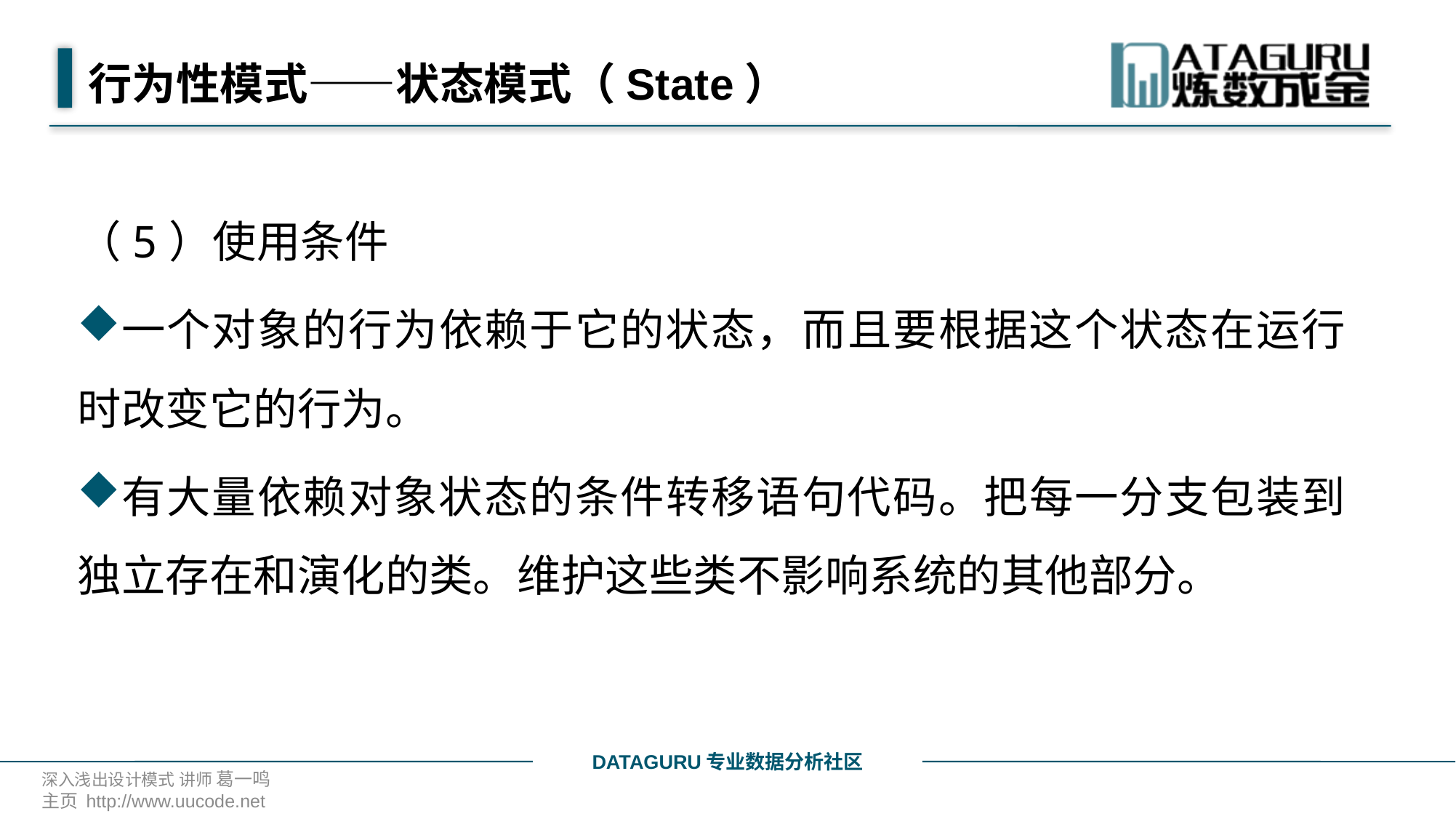

# 行为性模式——状态模式（State）
（5）使用条件
一个对象的行为依赖于它的状态，而且要根据这个状态在运行时改变它的行为。
有大量依赖对象状态的条件转移语句代码。把每一分支包装到独立存在和演化的类。维护这些类不影响系统的其他部分。